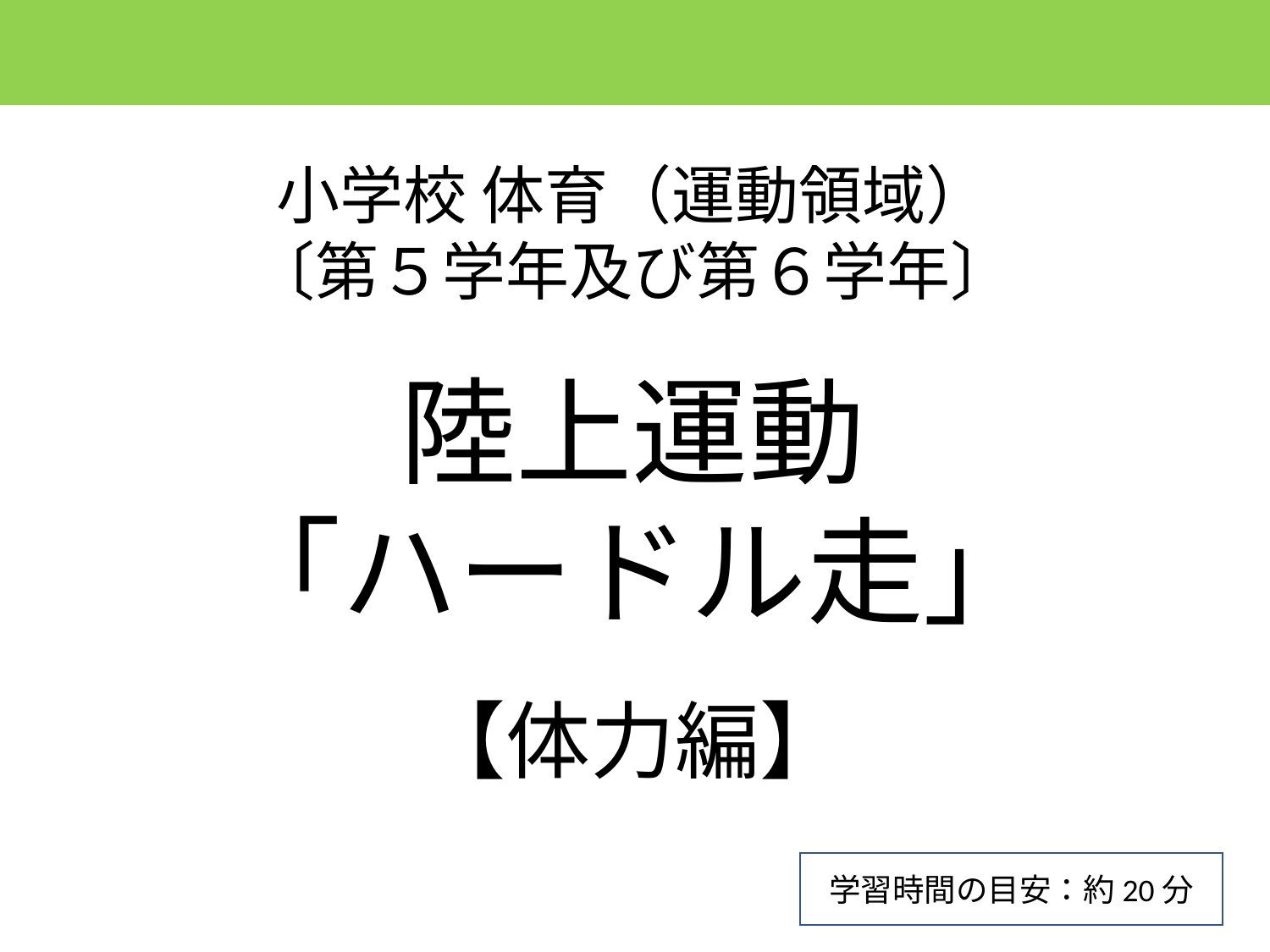

小学校 体育（運動領域）
〔第５学年及び第６学年〕
陸上運動
「ハードル走」

【体力編】
学習時間の目安：約20分
1